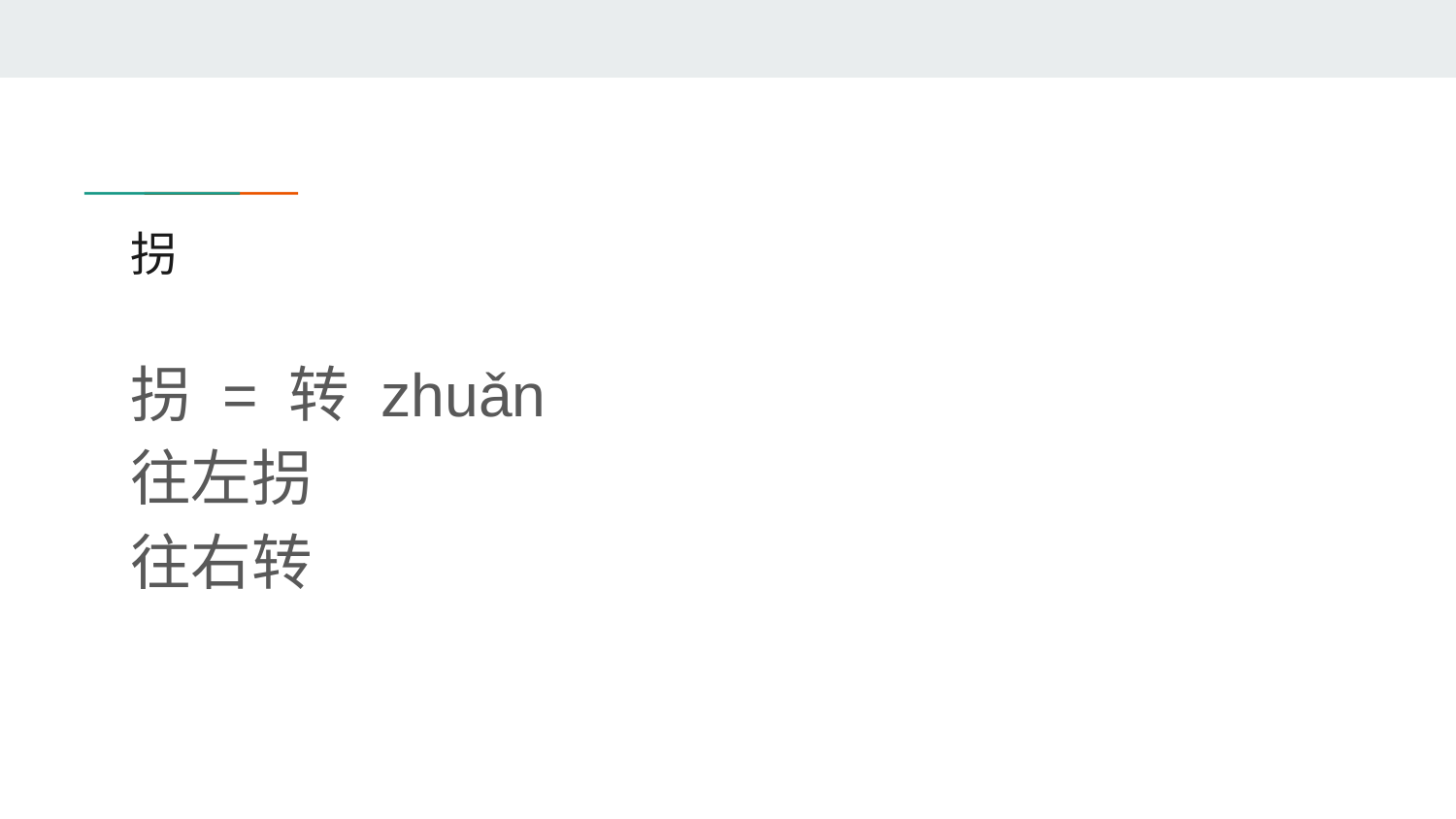

# 拐
拐 = 转 zhuǎn
往左拐
往右转